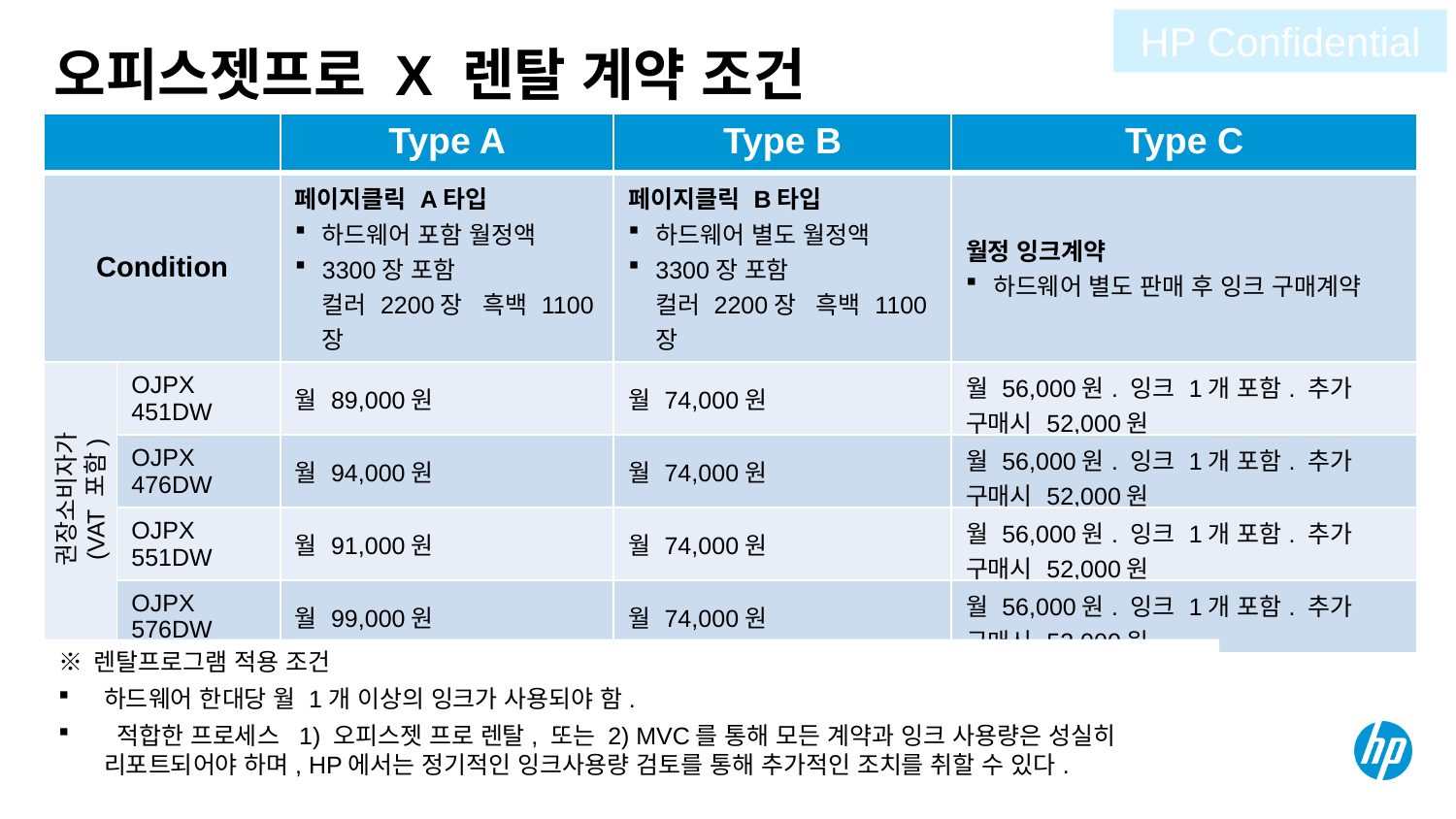

HP Confidential
# 오피스젯프로 X 렌탈 계약 조건
|  |  | Type A | Type B | Type C |
| --- | --- | --- | --- | --- |
| Condition |  | 페이지클릭 A타입 하드웨어 포함 월정액 3300장 포함 컬러 2200장 흑백 1100장 초과 컬러 25원 / 5원 | 페이지클릭 B타입 하드웨어 별도 월정액 3300장 포함 컬러 2200장 흑백 1100장 초과 컬러 25원 / 5원 | 월정 잉크계약 하드웨어 별도 판매 후 잉크 구매계약 |
|  | OJPX 451DW | 월 89,000원 | 월 74,000원 | 월 56,000원. 잉크 1개 포함. 추가 구매시 52,000원 |
|  | OJPX 476DW | 월 94,000원 | 월 74,000원 | 월 56,000원. 잉크 1개 포함. 추가 구매시 52,000원 |
|  | OJPX 551DW | 월 91,000원 | 월 74,000원 | 월 56,000원. 잉크 1개 포함. 추가 구매시 52,000원 |
|  | OJPX 576DW | 월 99,000원 | 월 74,000원 | 월 56,000원. 잉크 1개 포함. 추가 구매시 52,000원 |
권장소비자가
(VAT 포함)
※ 렌탈프로그램 적용 조건
하드웨어 한대당 월 1개 이상의 잉크가 사용되야 함.
 적합한 프로세스  1) 오피스젯 프로 렌탈, 또는 2) MVC를 통해 모든 계약과 잉크 사용량은 성실히 리포트되어야 하며, HP에서는 정기적인 잉크사용량 검토를 통해 추가적인 조치를 취할 수 있다.